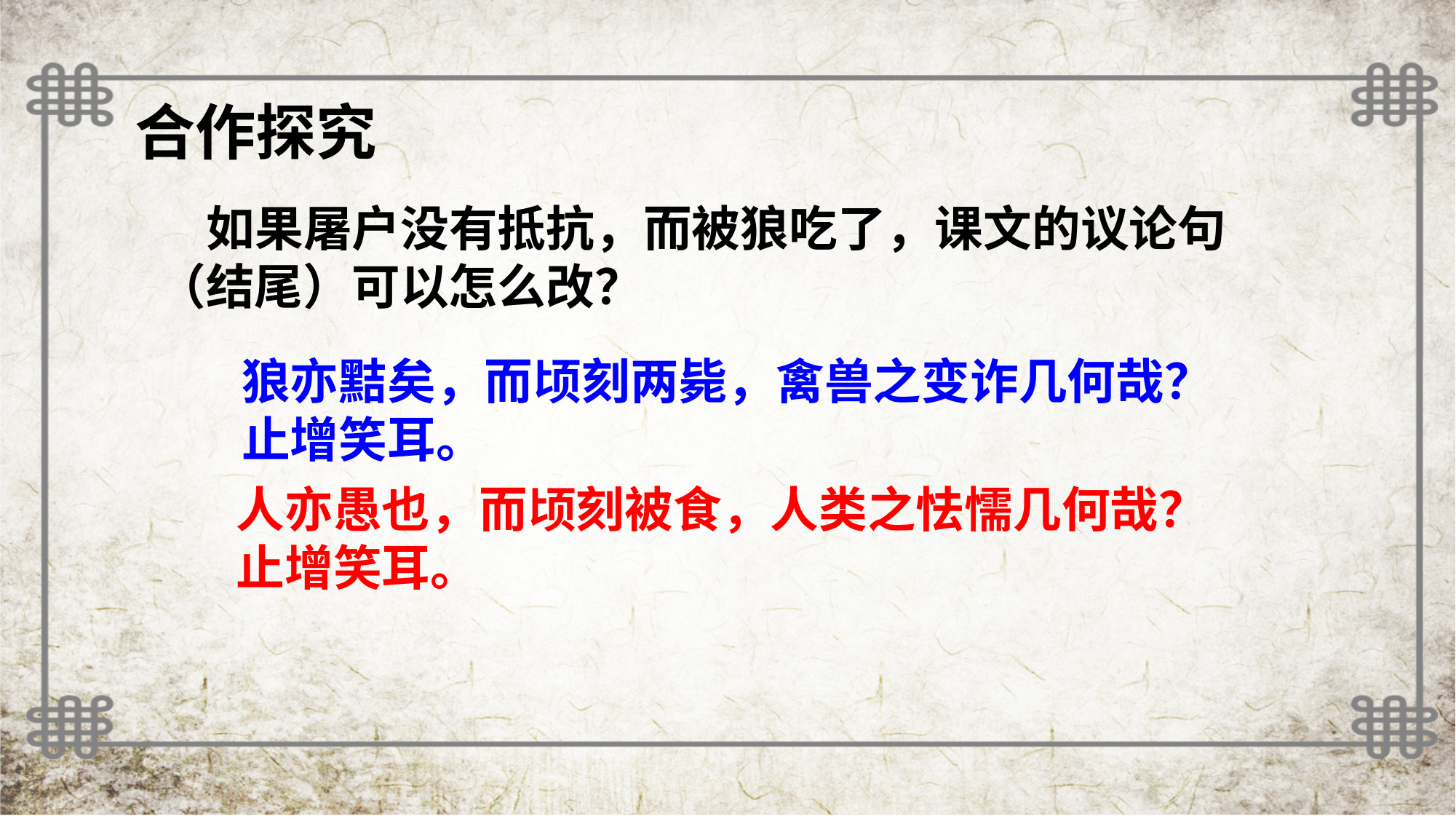

合作探究
    如果屠户没有抵抗，而被狼吃了，课文的议论句（结尾）可以怎么改？

狼亦黠矣，而顷刻两毙，禽兽之变诈几何哉？
止增笑耳。
人亦愚也，而顷刻被食，人类之怯懦几何哉？
止增笑耳。